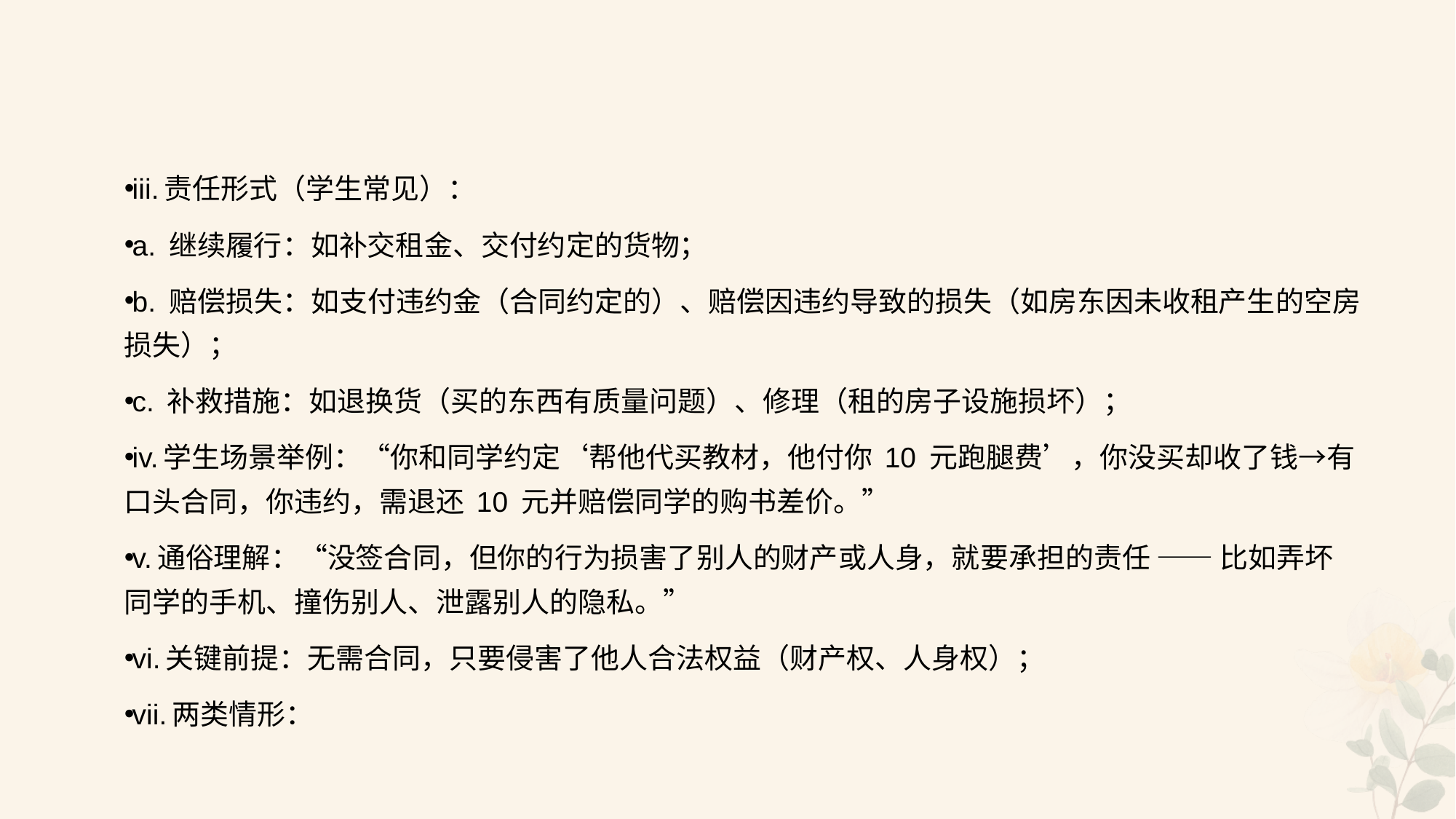

#
iii.责任形式（学生常见）：
a. 继续履行：如补交租金、交付约定的货物；
b. 赔偿损失：如支付违约金（合同约定的）、赔偿因违约导致的损失（如房东因未收租产生的空房损失）；
c. 补救措施：如退换货（买的东西有质量问题）、修理（租的房子设施损坏）；
iv.学生场景举例：“你和同学约定‘帮他代买教材，他付你 10 元跑腿费’，你没买却收了钱→有口头合同，你违约，需退还 10 元并赔偿同学的购书差价。”
v.通俗理解：“没签合同，但你的行为损害了别人的财产或人身，就要承担的责任 —— 比如弄坏同学的手机、撞伤别人、泄露别人的隐私。”
vi.关键前提：无需合同，只要侵害了他人合法权益（财产权、人身权）；
vii.两类情形：